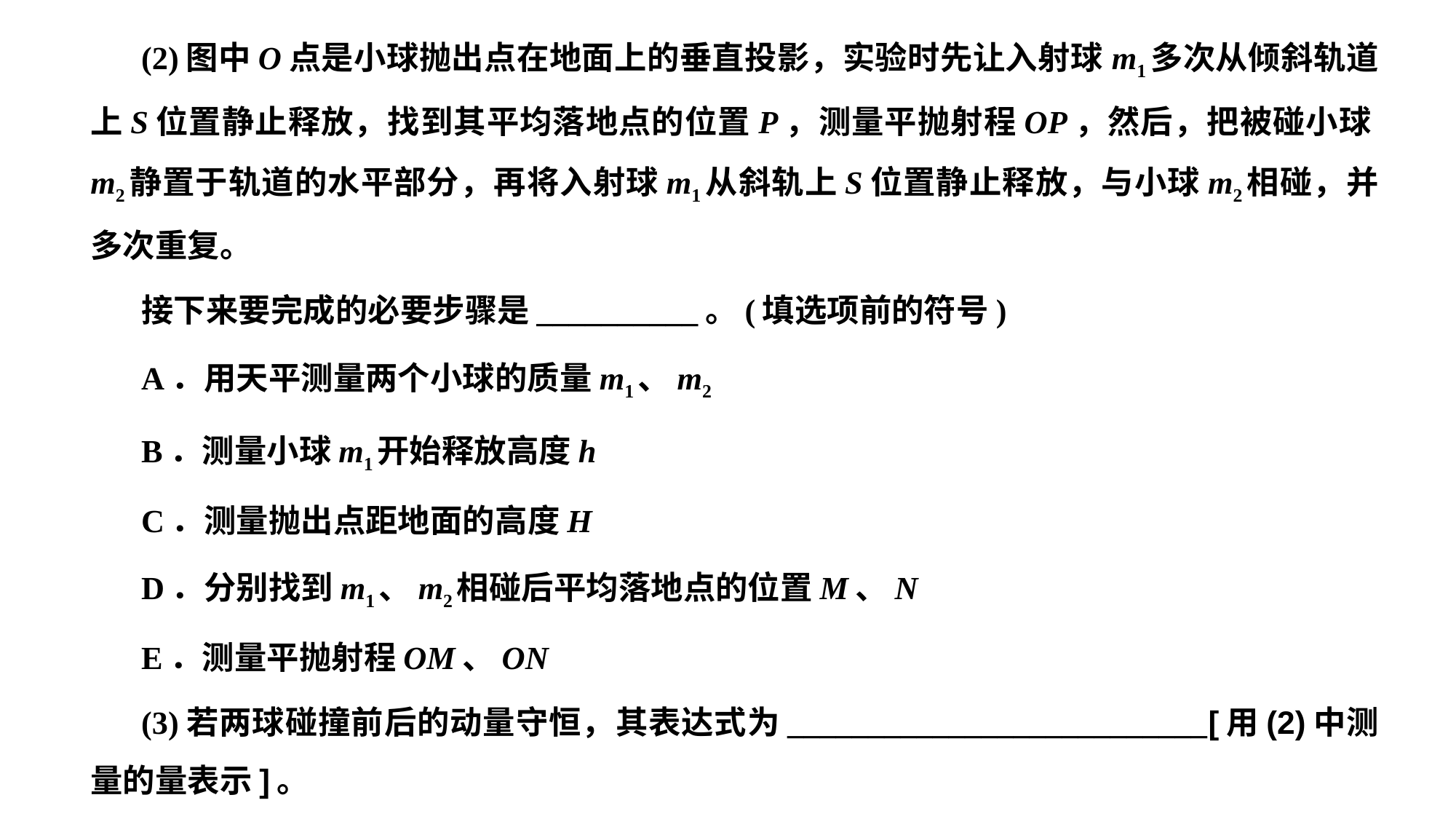

(2)图中O点是小球抛出点在地面上的垂直投影，实验时先让入射球m1多次从倾斜轨道上S位置静止释放，找到其平均落地点的位置P，测量平抛射程OP，然后，把被碰小球m2静置于轨道的水平部分，再将入射球m1从斜轨上S位置静止释放，与小球m2相碰，并多次重复。
接下来要完成的必要步骤是__________。(填选项前的符号)
A．用天平测量两个小球的质量m1、m2
B．测量小球m1开始释放高度h
C．测量抛出点距地面的高度H
D．分别找到m1、m2相碰后平均落地点的位置M、N
E．测量平抛射程OM、ON
(3)若两球碰撞前后的动量守恒，其表达式为__________________________[用(2)中测量的量表示]。